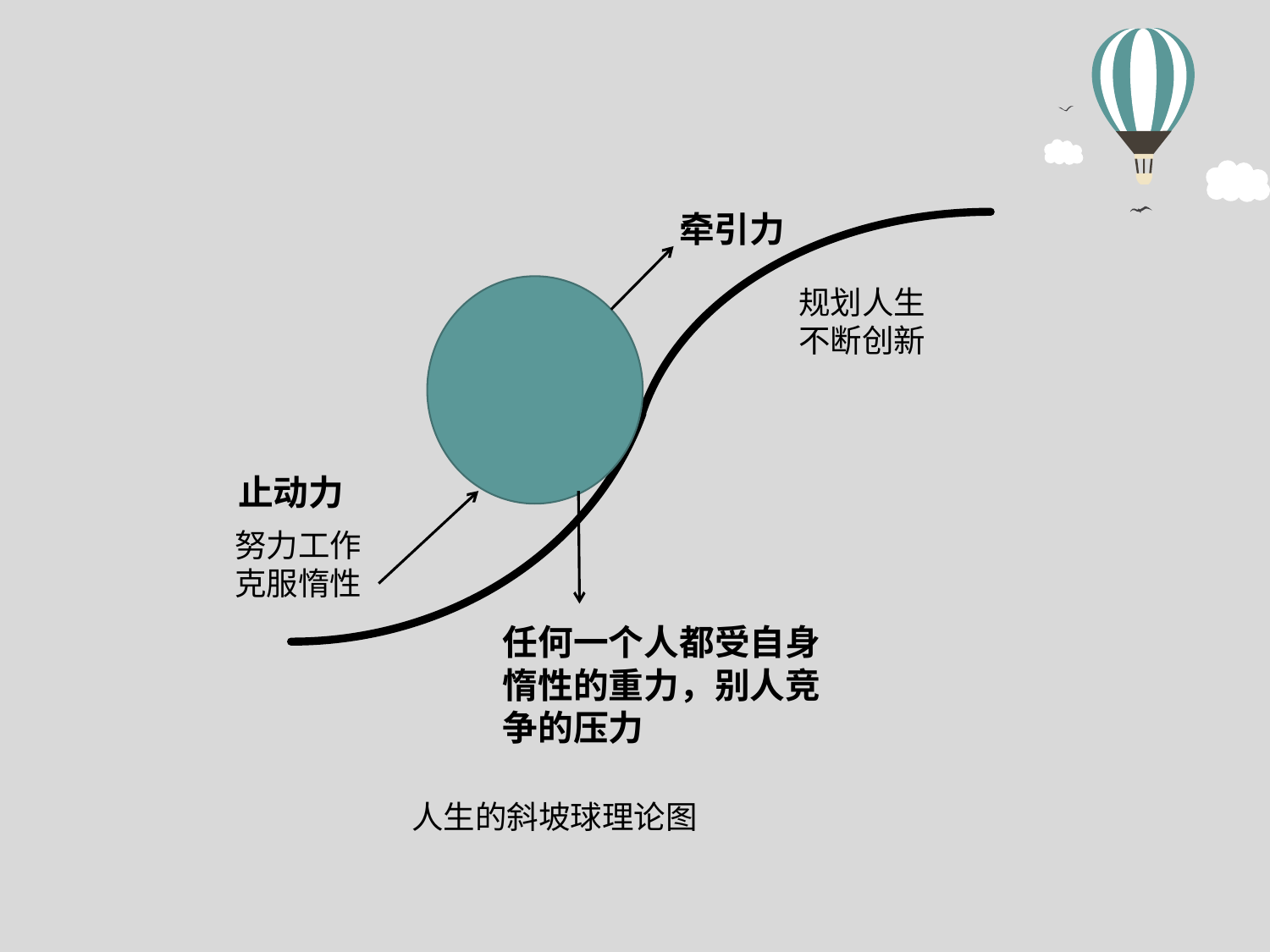

#
牵引力

    规划人生
    不断创新

止动力
  努力工作
  克服惰性
任何一个人都受自身惰性的重力，别人竞争的压力
              人生的斜坡球理论图